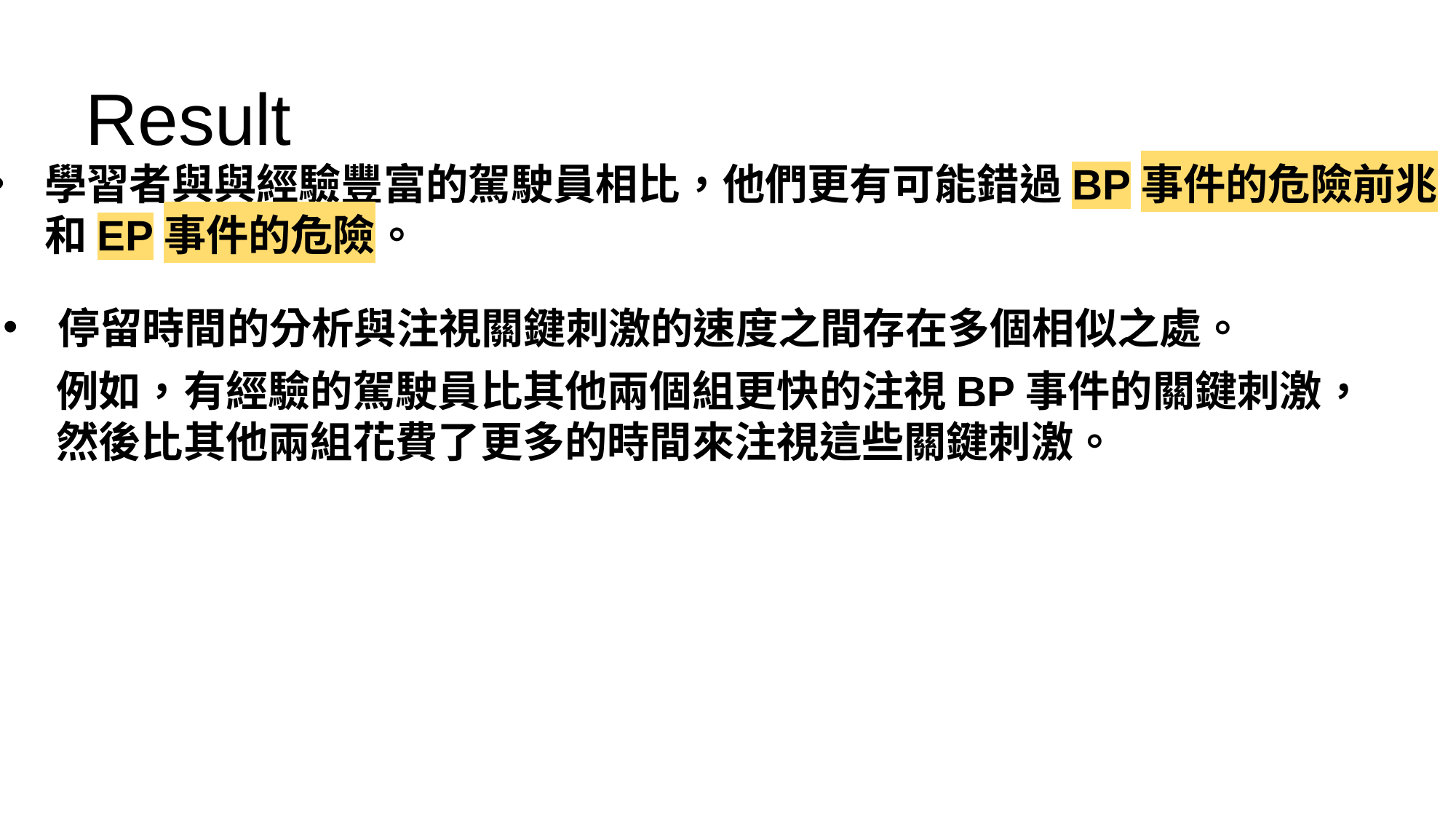

Result
學習者與與經驗豐富的駕駛員相比，他們更有可能錯過BP事件的危險前兆和EP事件的危險。
停留時間的分析與注視關鍵刺激的速度之間存在多個相似之處。
例如，有經驗的駕駛員比其他兩個組更快的注視BP事件的關鍵刺激，然後比其他兩組花費了更多的時間來注視這些關鍵刺激。